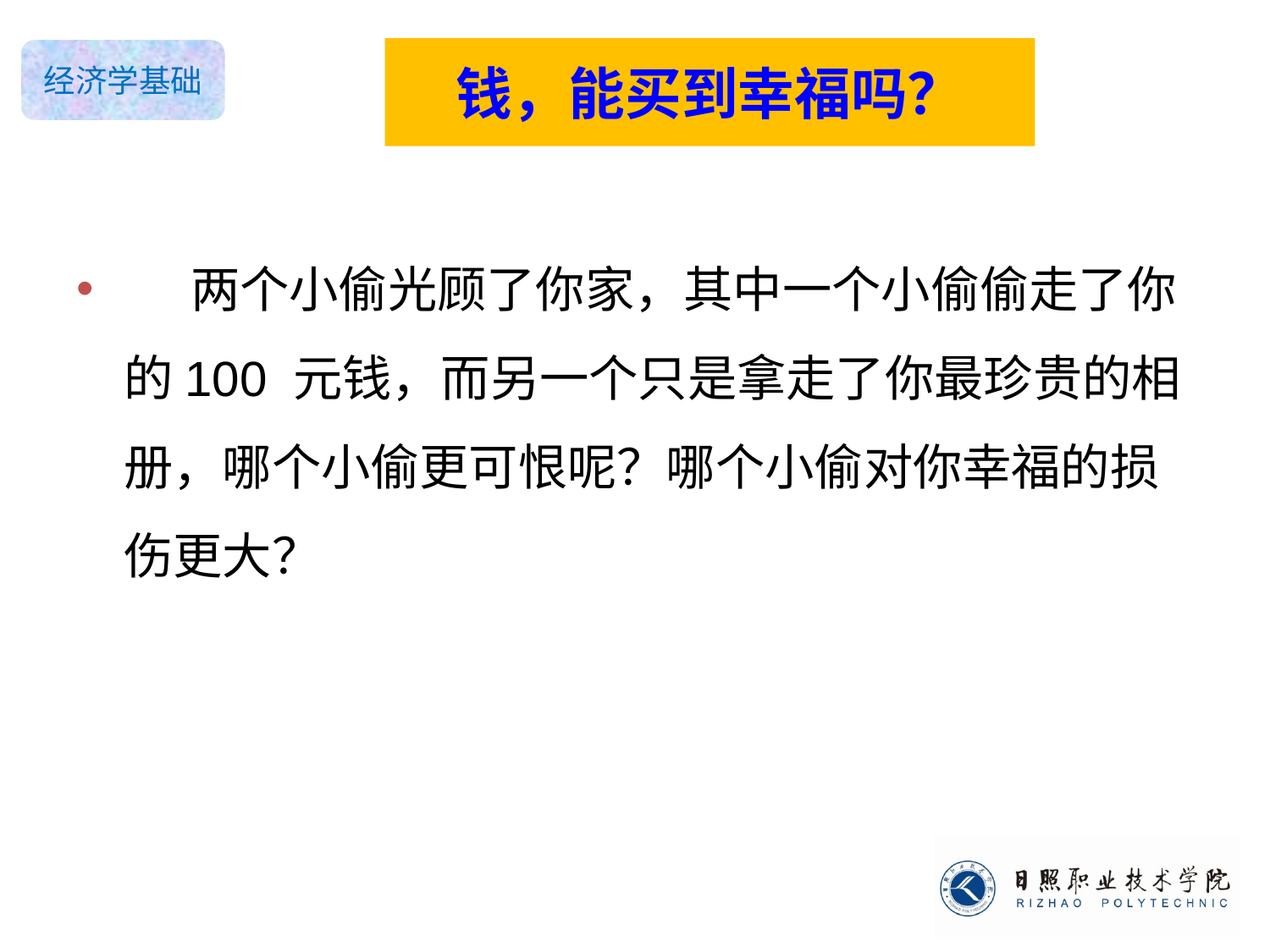

钱，能买到幸福吗？
     两个小偷光顾了你家，其中一个小偷偷走了你的100 元钱，而另一个只是拿走了你最珍贵的相册，哪个小偷更可恨呢？哪个小偷对你幸福的损伤更大？